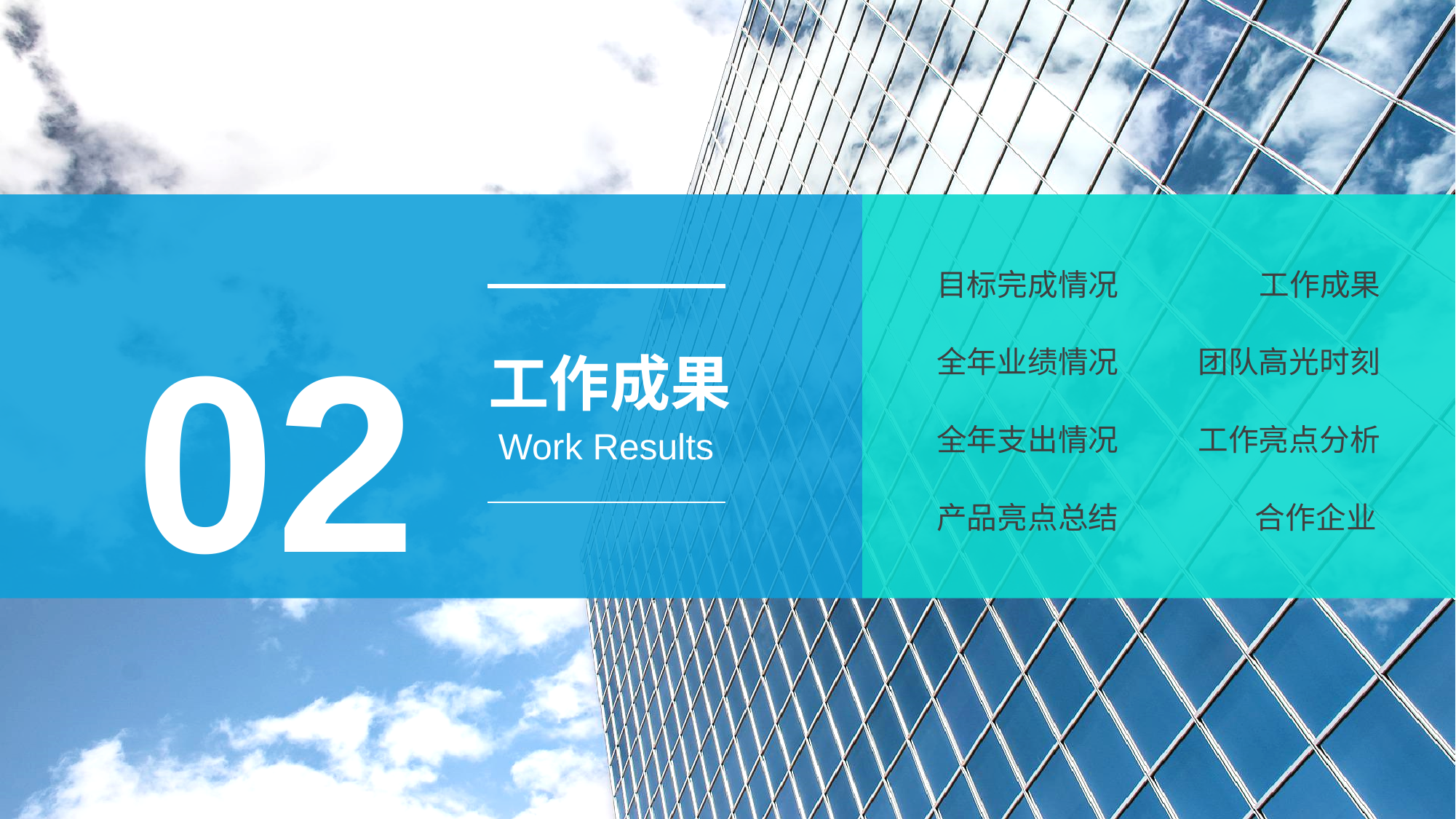

02
目标完成情况
工作成果
工作成果
全年业绩情况
团队高光时刻
全年支出情况
工作亮点分析
Work Results
合作企业
产品亮点总结